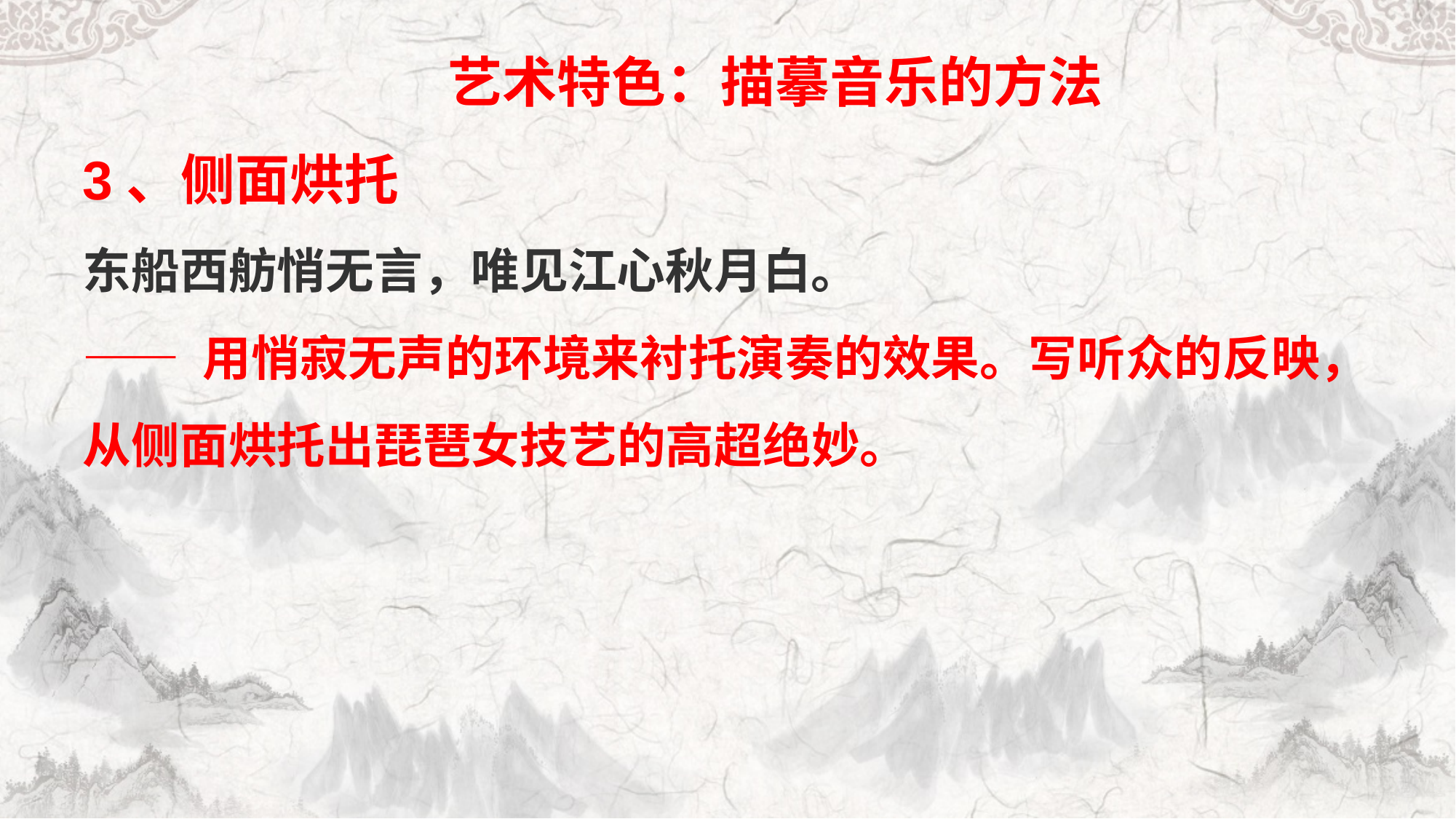

艺术特色：描摹音乐的方法
3、侧面烘托
东船西舫悄无言，唯见江心秋月白。
—— 用悄寂无声的环境来衬托演奏的效果。写听众的反映，从侧面烘托出琵琶女技艺的高超绝妙。